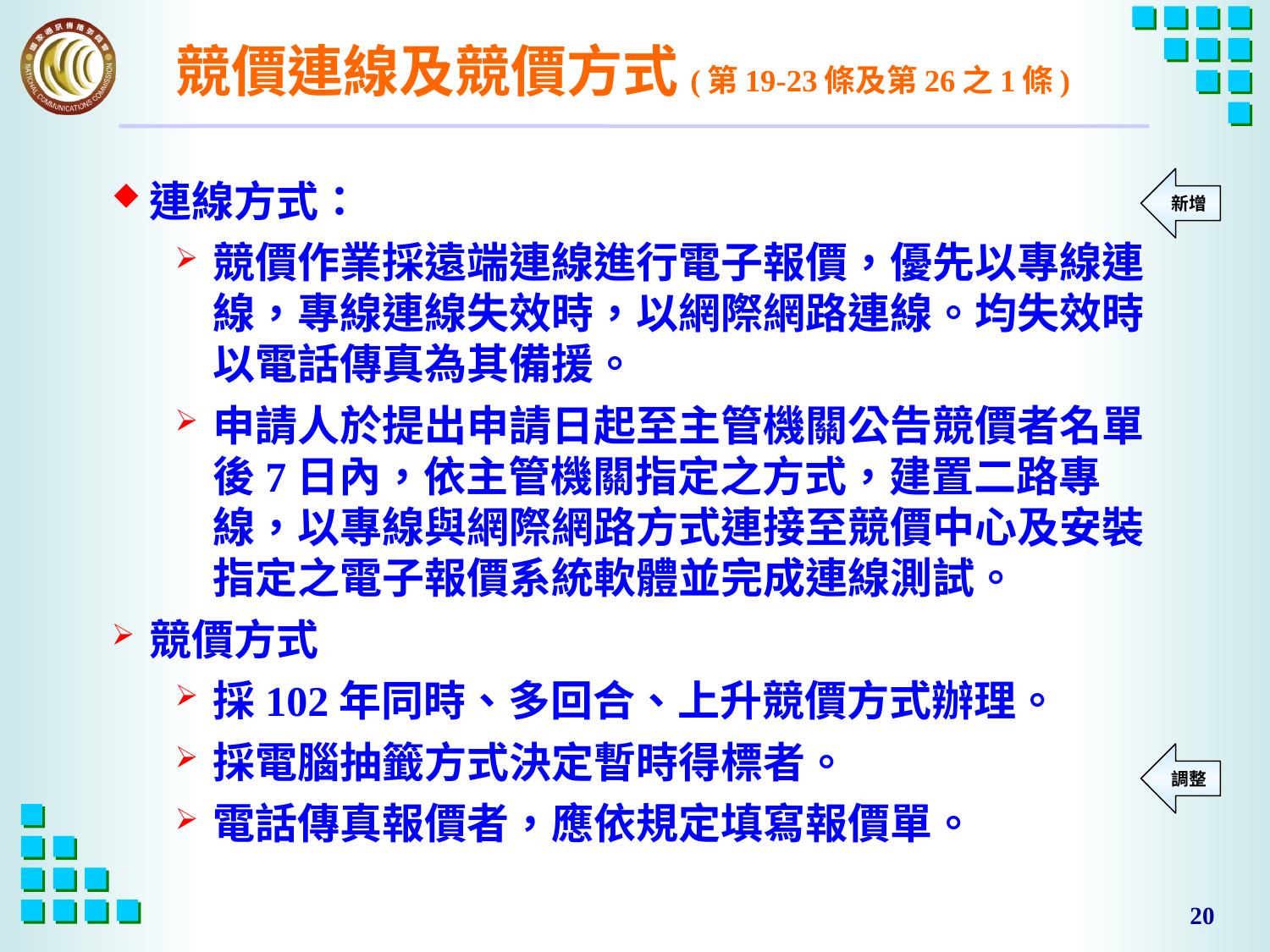

# 競價連線及競價方式(第19-23條及第26之1條)
連線方式：
競價作業採遠端連線進行電子報價，優先以專線連線，專線連線失效時，以網際網路連線。均失效時以電話傳真為其備援。
申請人於提出申請日起至主管機關公告競價者名單後7日內，依主管機關指定之方式，建置二路專線，以專線與網際網路方式連接至競價中心及安裝指定之電子報價系統軟體並完成連線測試。
競價方式
採102年同時、多回合、上升競價方式辦理。
採電腦抽籤方式決定暫時得標者。
電話傳真報價者，應依規定填寫報價單。
新增
調整